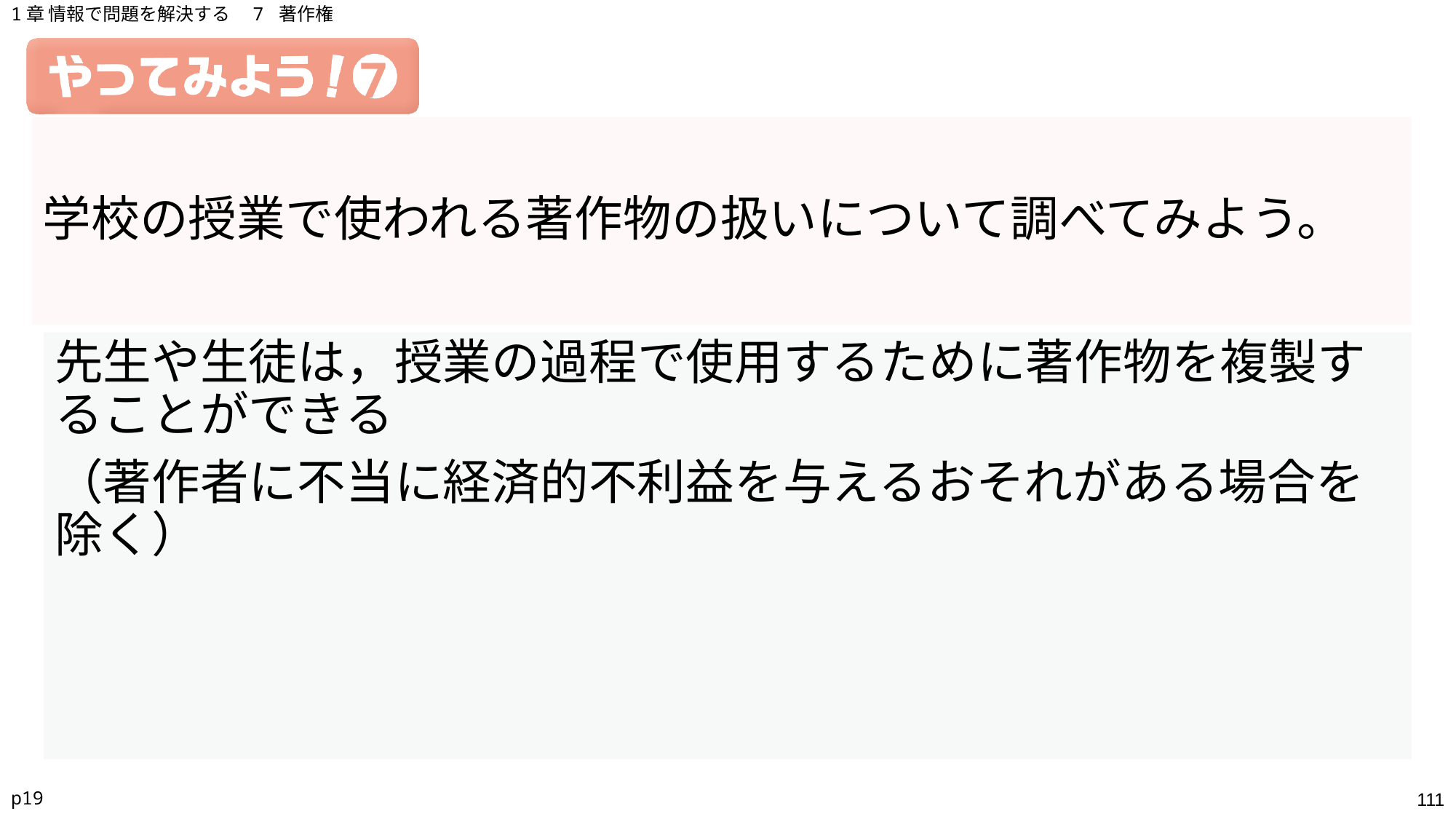

1章 情報で問題を解決する　7 著作権

# 7
学校の授業で使われる著作物の扱いについて調べてみよう。
先生や生徒は，授業の過程で使用するために著作物を複製することができる
（著作者に不当に経済的不利益を与えるおそれがある場合を除く）
p19
111